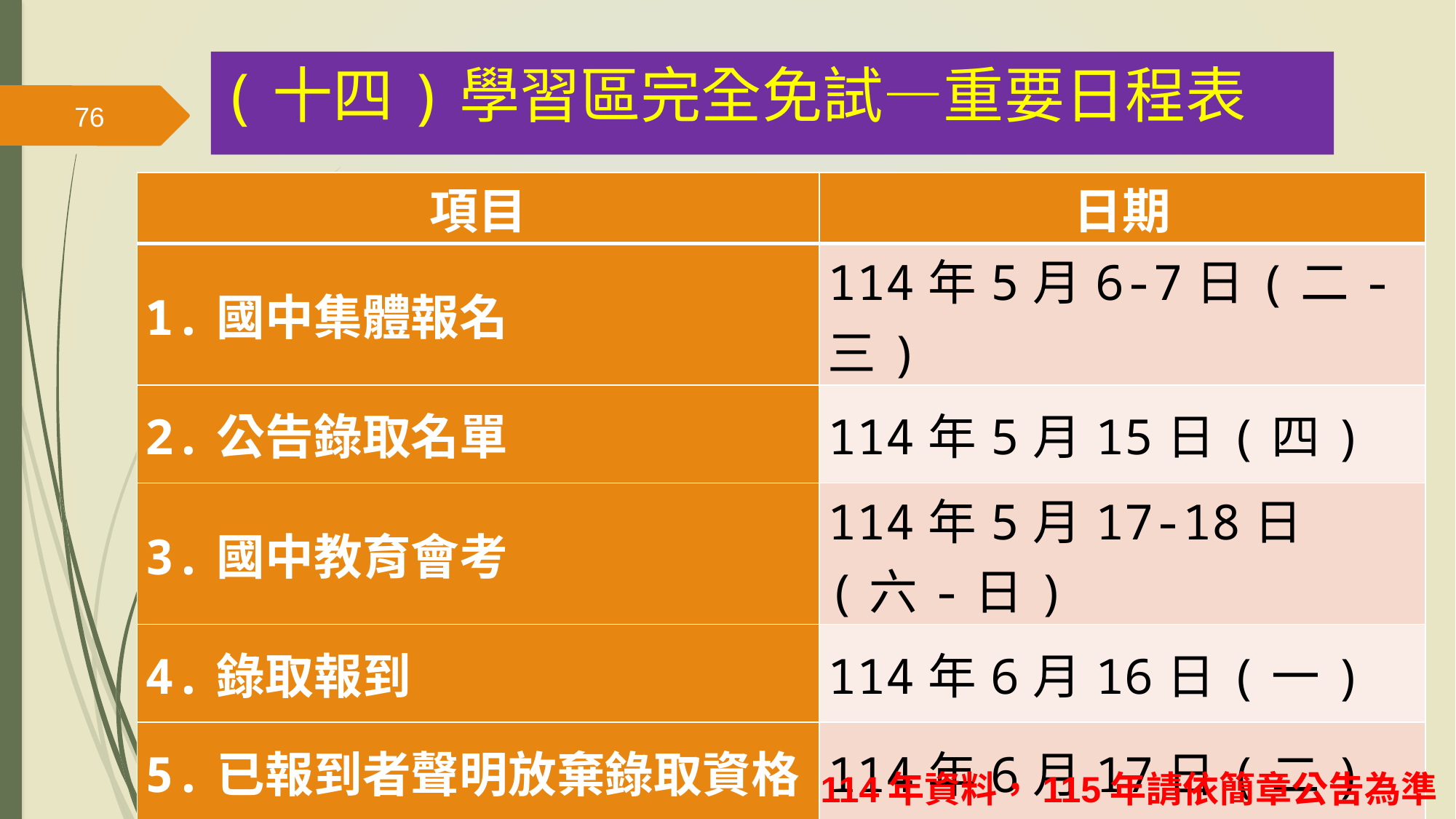

(十四)學習區完全免試—重要日程表
76
| 項目 | 日期 |
| --- | --- |
| 1.國中集體報名 | 114年5月6-7日(二-三) |
| 2.公告錄取名單 | 114年5月15日(四) |
| 3.國中教育會考 | 114年5月17-18日(六-日) |
| 4.錄取報到 | 114年6月16日(一) |
| 5.已報到者聲明放棄錄取資格 | 114年6月17日(二) |
114年資料，115年請依簡章公告為準